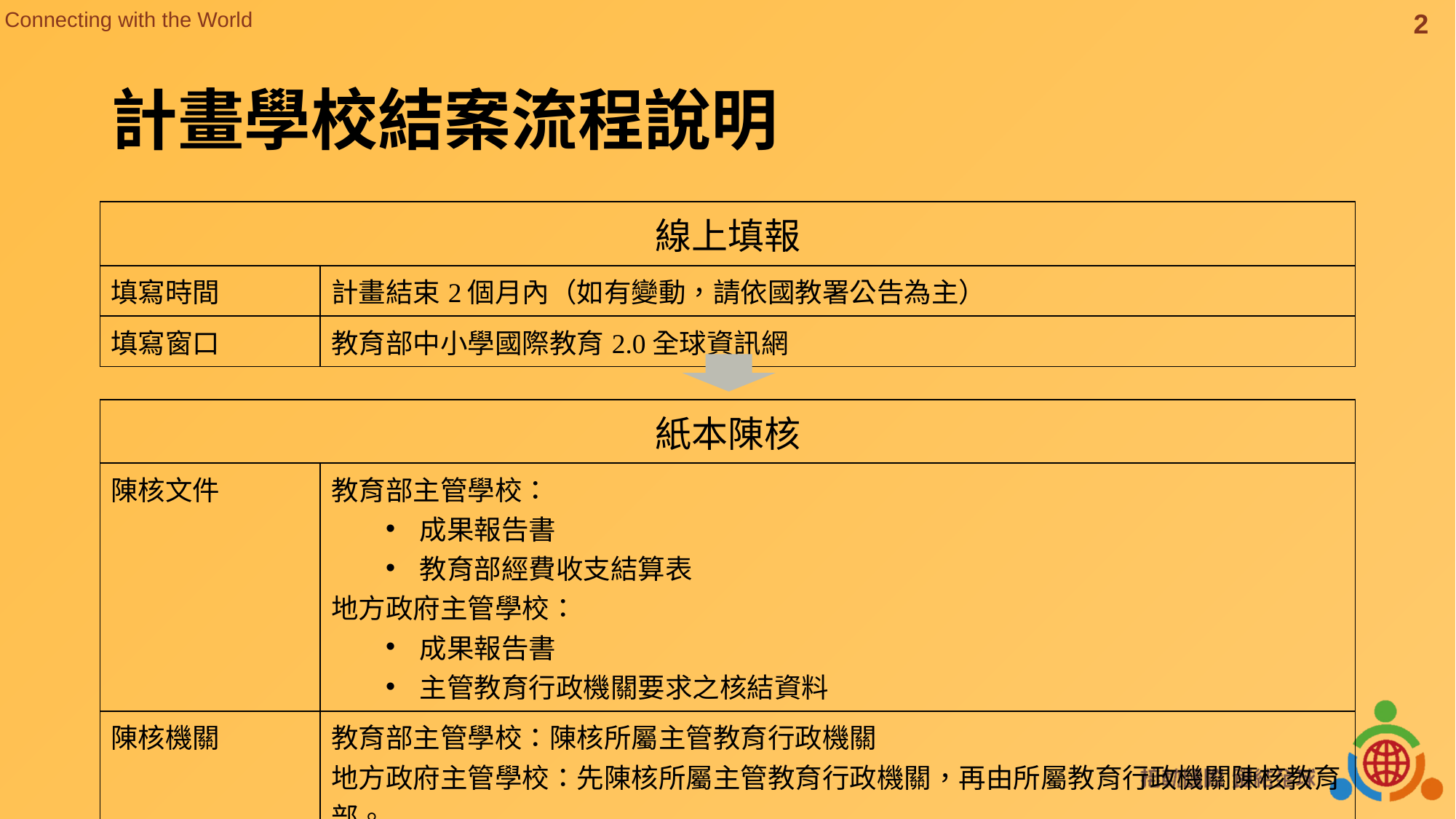

2
# 計畫學校結案流程說明
| 線上填報 |  |
| --- | --- |
| 填寫時間 | 計畫結束2個月內（如有變動，請依國教署公告為主） |
| 填寫窗口 | 教育部中小學國際教育2.0全球資訊網 |

| 紙本陳核 |  |
| --- | --- |
| 陳核文件 | 教育部主管學校： 成果報告書 教育部經費收支結算表 地方政府主管學校： 成果報告書 主管教育行政機關要求之核結資料 |
| 陳核機關 | 教育部主管學校：陳核所屬主管教育行政機關 地方政府主管學校：先陳核所屬主管教育行政機關，再由所屬教育行政機關陳核教育部。 |